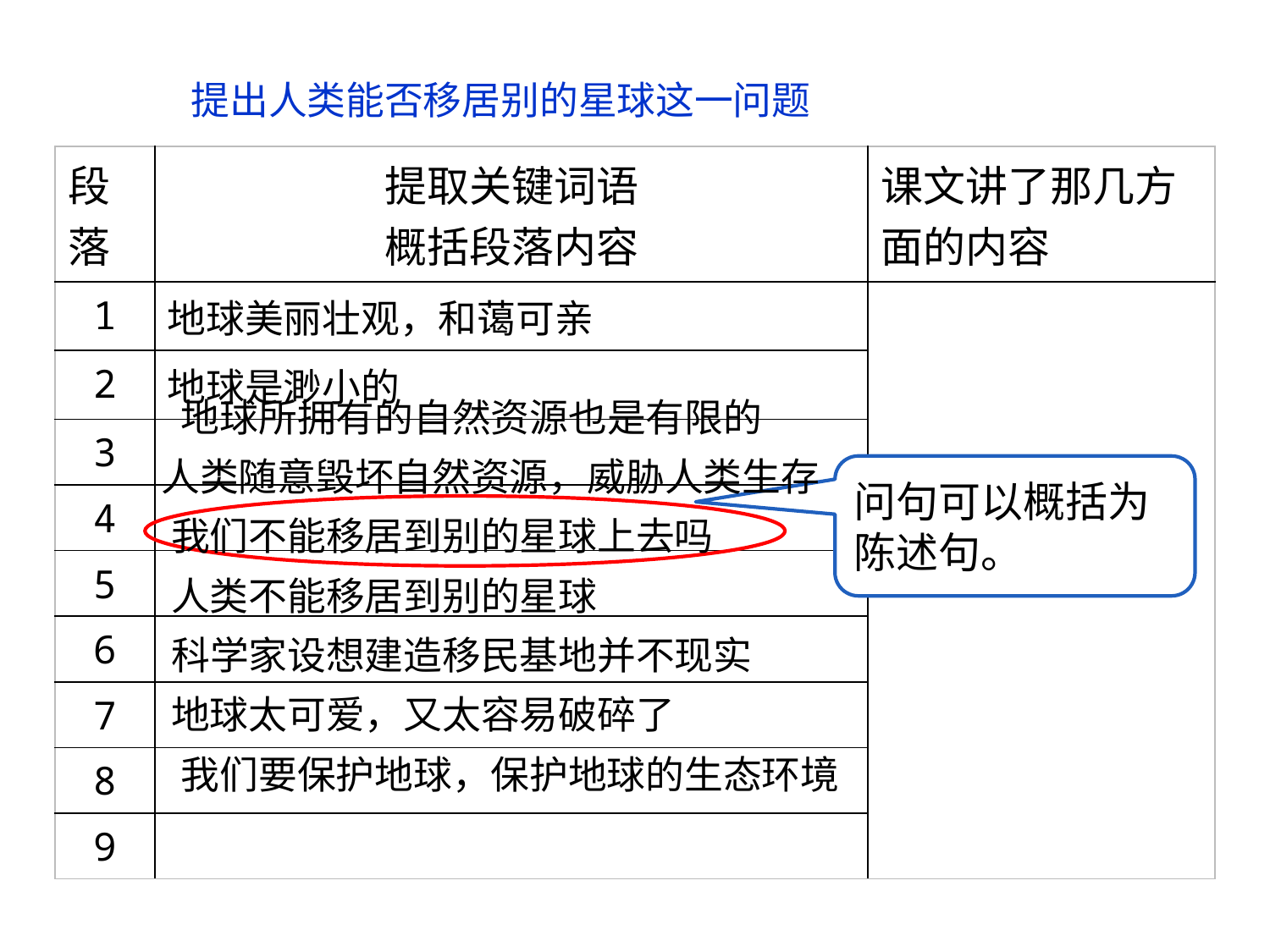

提出人类能否移居别的星球这一问题
| 段落 | 提取关键词语 概括段落内容 | 课文讲了那几方面的内容 |
| --- | --- | --- |
| 1 | 地球美丽壮观，和蔼可亲 |  |
| 2 | 地球是渺小的 |  |
| 3 |  |  |
| 4 |  |  |
| 5 |  |  |
| 6 |  |  |
| 7 |  |  |
| 8 |  |  |
| 9 |  |  |
地球所拥有的自然资源也是有限的
人类随意毁坏自然资源，威胁人类生存
问句可以概括为陈述句。

我们不能移居到别的星球上去吗
人类不能移居到别的星球
科学家设想建造移民基地并不现实
地球太可爱，又太容易破碎了
我们要保护地球，保护地球的生态环境